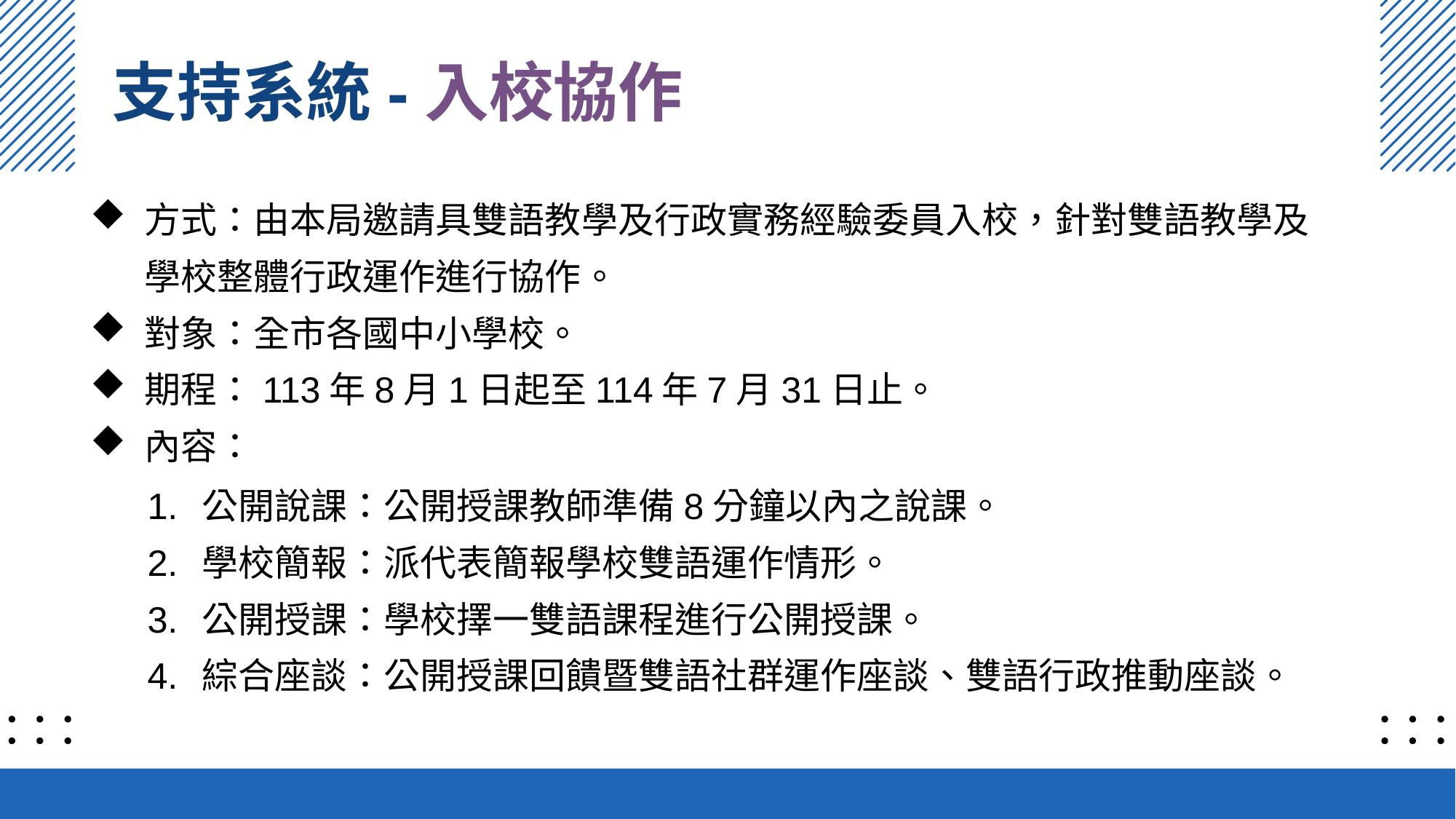

支持系統-入校協作
方式：由本局邀請具雙語教學及行政實務經驗委員入校，針對雙語教學及學校整體行政運作進行協作。
對象：全市各國中小學校。
期程：113年8月1日起至114年7月31日止。
內容：
公開說課：公開授課教師準備8分鐘以內之說課。
學校簡報：派代表簡報學校雙語運作情形。
公開授課：學校擇一雙語課程進行公開授課。
綜合座談：公開授課回饋暨雙語社群運作座談、雙語行政推動座談。